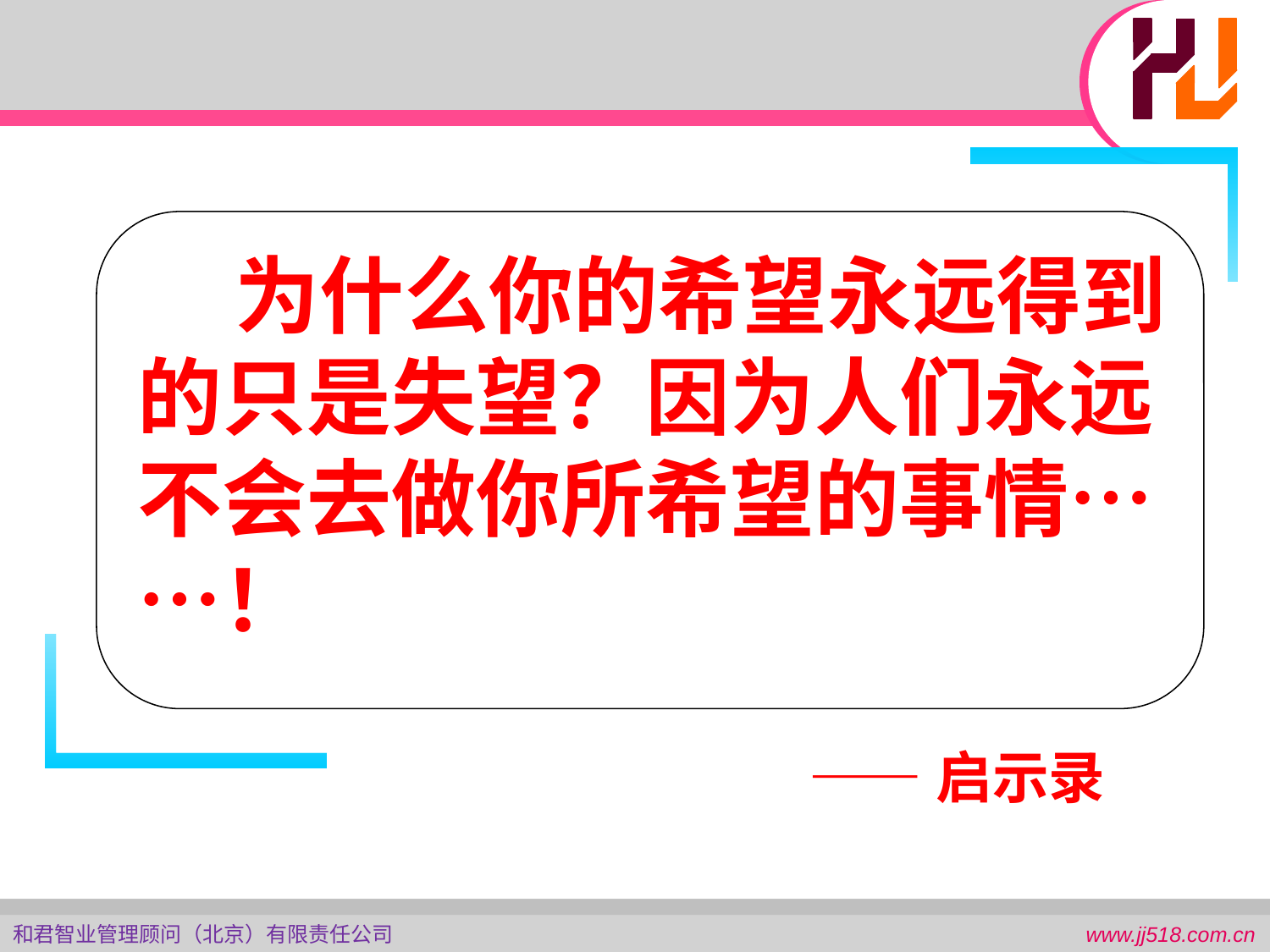

为什么你的希望永远得到的只是失望？因为人们永远不会去做你所希望的事情……！

                                                           ——启示录